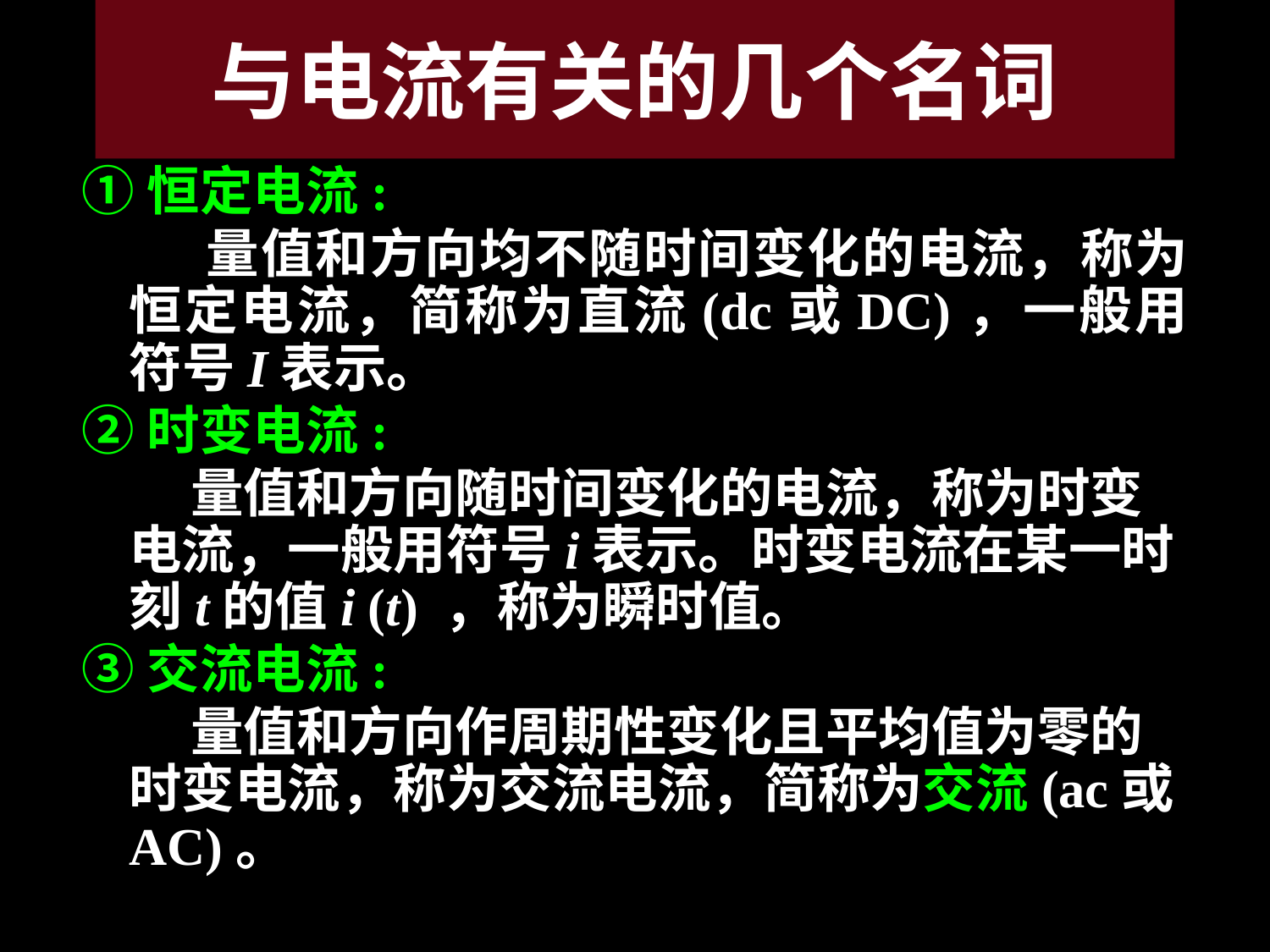

# 与电流有关的几个名词
①恒定电流:
        量值和方向均不随时间变化的电流，称为恒定电流，简称为直流(dc或DC)，一般用符号I表示。
②时变电流:
        量值和方向随时间变化的电流，称为时变电流，一般用符号i表示。时变电流在某一时刻t的值i (t) ，称为瞬时值。
③交流电流:
        量值和方向作周期性变化且平均值为零的时变电流，称为交流电流，简称为交流(ac或AC)。